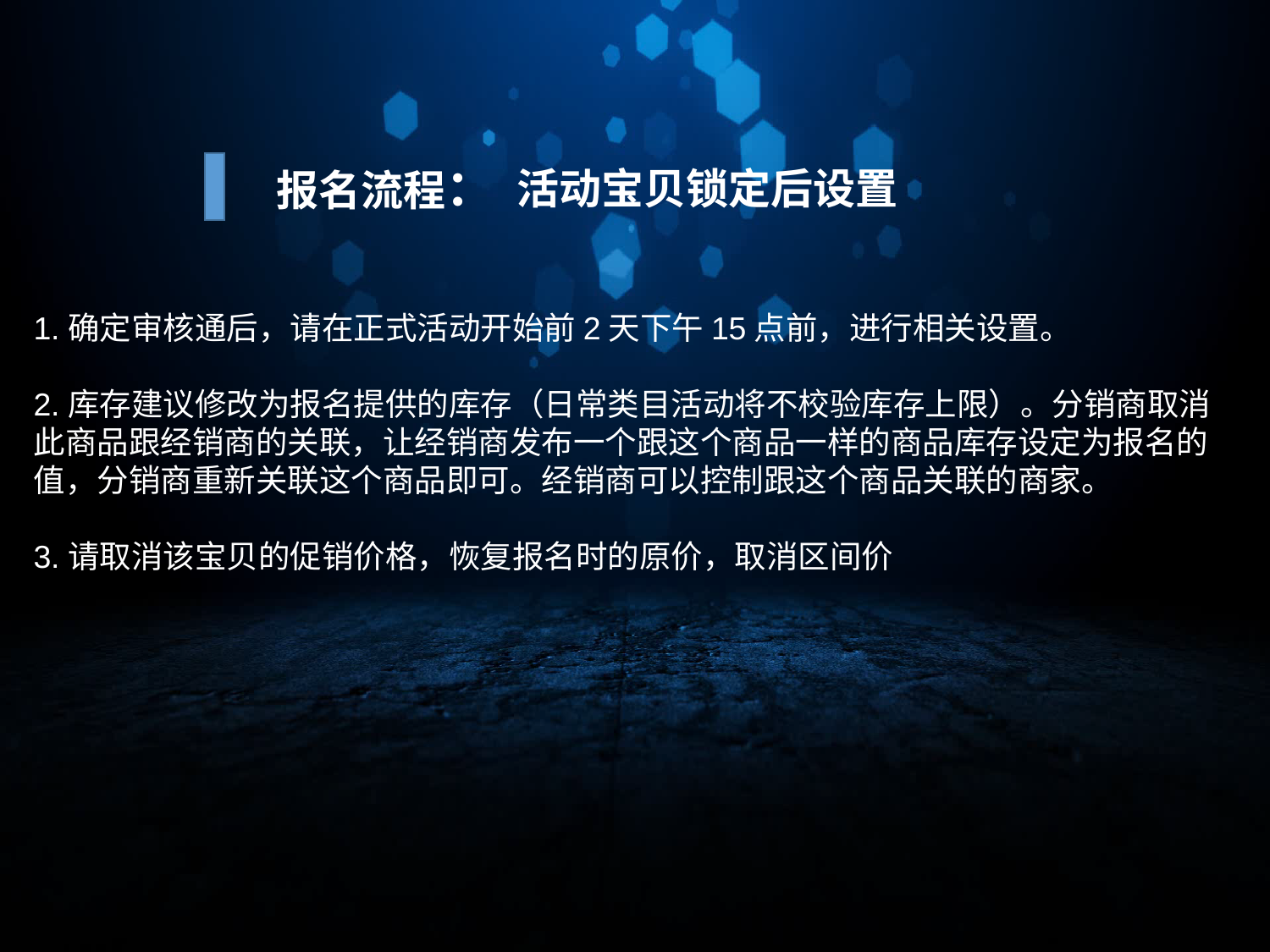

报名流程：

活动宝贝锁定后设置
1.确定审核通后，请在正式活动开始前2天下午15点前，进行相关设置。

2.库存建议修改为报名提供的库存（日常类目活动将不校验库存上限）。分销商取消此商品跟经销商的关联，让经销商发布一个跟这个商品一样的商品库存设定为报名的值，分销商重新关联这个商品即可。经销商可以控制跟这个商品关联的商家。

3.请取消该宝贝的促销价格，恢复报名时的原价，取消区间价